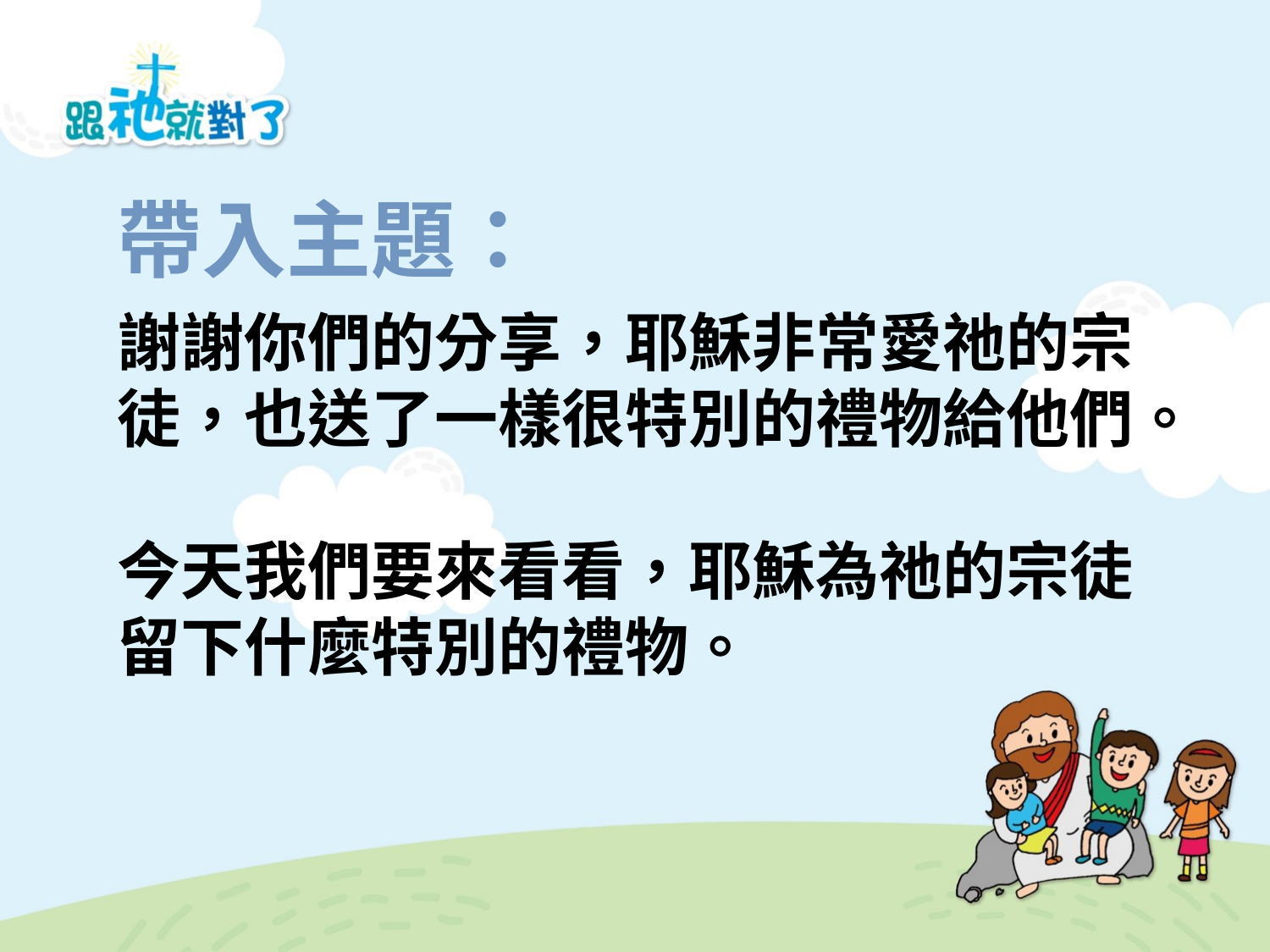

帶入主題：
謝謝你們的分享，耶穌非常愛祂的宗徒，也送了一樣很特別的禮物給他們。

今天我們要來看看，耶穌為祂的宗徒留下什麼特別的禮物。